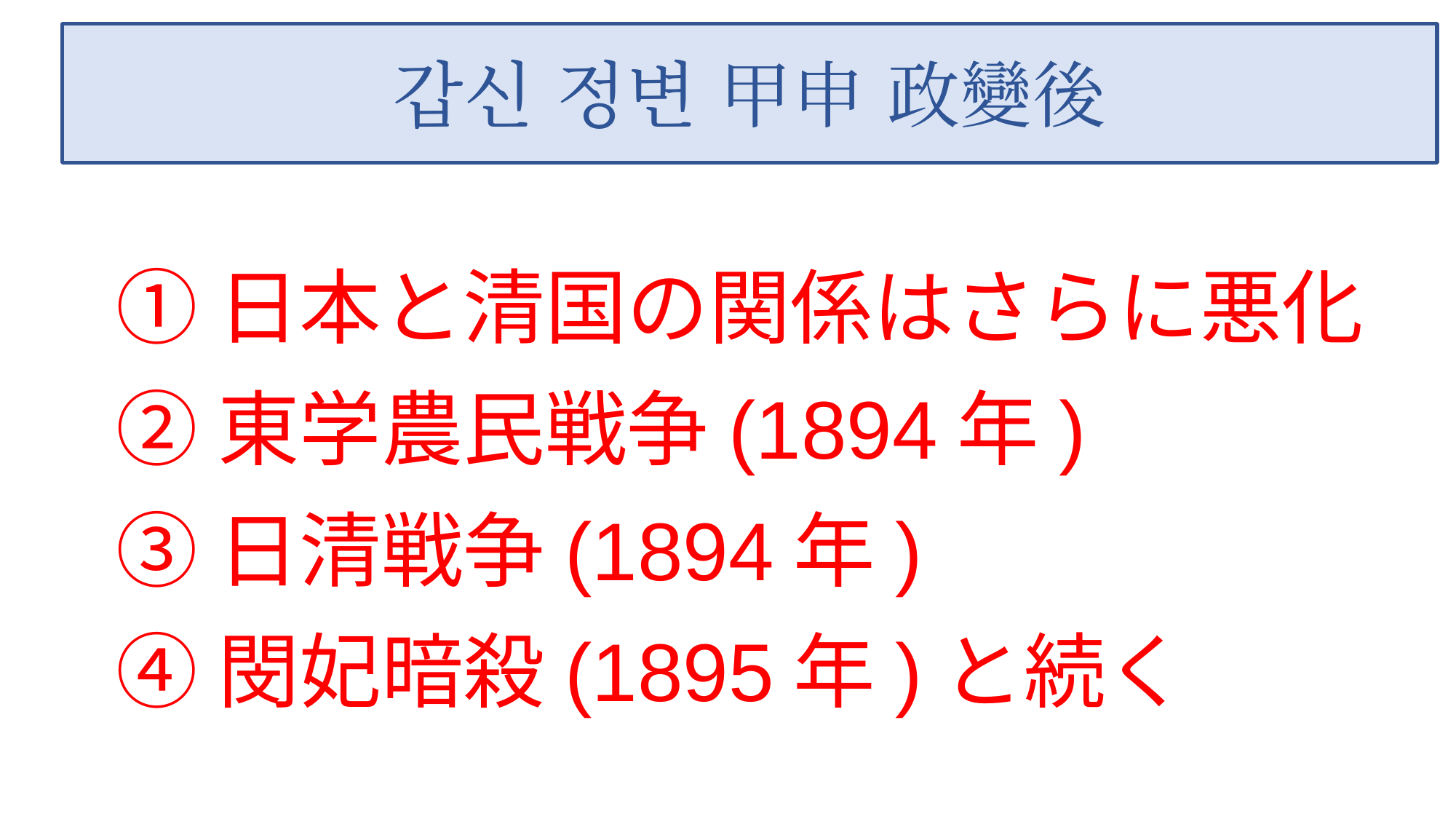

갑신 정변 甲申 政變後
①日本と清国の関係はさらに悪化
②東学農民戦争(1894年)
③日清戦争(1894年)
④閔妃暗殺(1895年)と続く